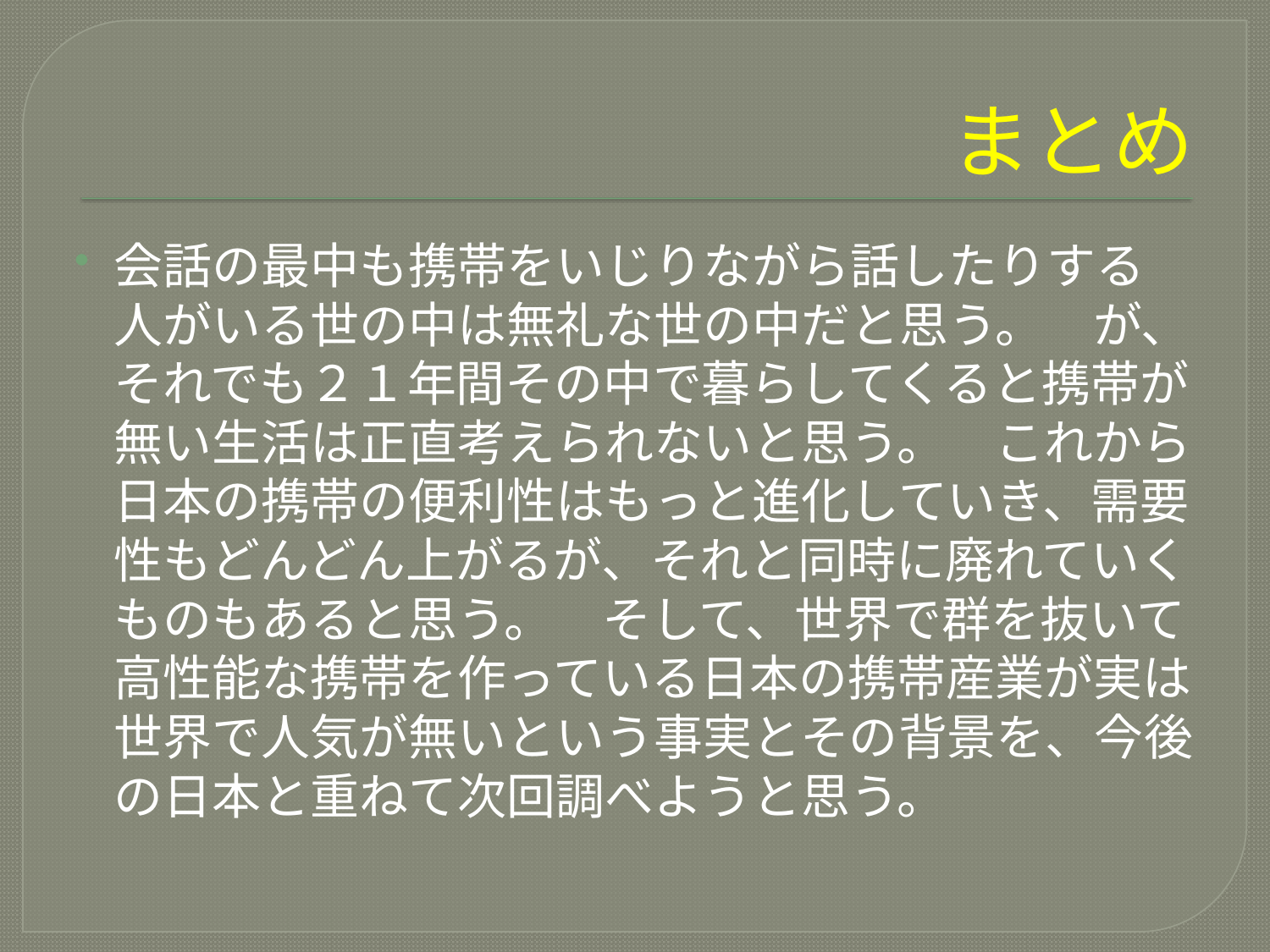

# まとめ
会話の最中も携帯をいじりながら話したりする人がいる世の中は無礼な世の中だと思う。　が、それでも２１年間その中で暮らしてくると携帯が無い生活は正直考えられないと思う。　これから日本の携帯の便利性はもっと進化していき、需要性もどんどん上がるが、それと同時に廃れていくものもあると思う。　そして、世界で群を抜いて高性能な携帯を作っている日本の携帯産業が実は世界で人気が無いという事実とその背景を、今後の日本と重ねて次回調べようと思う。